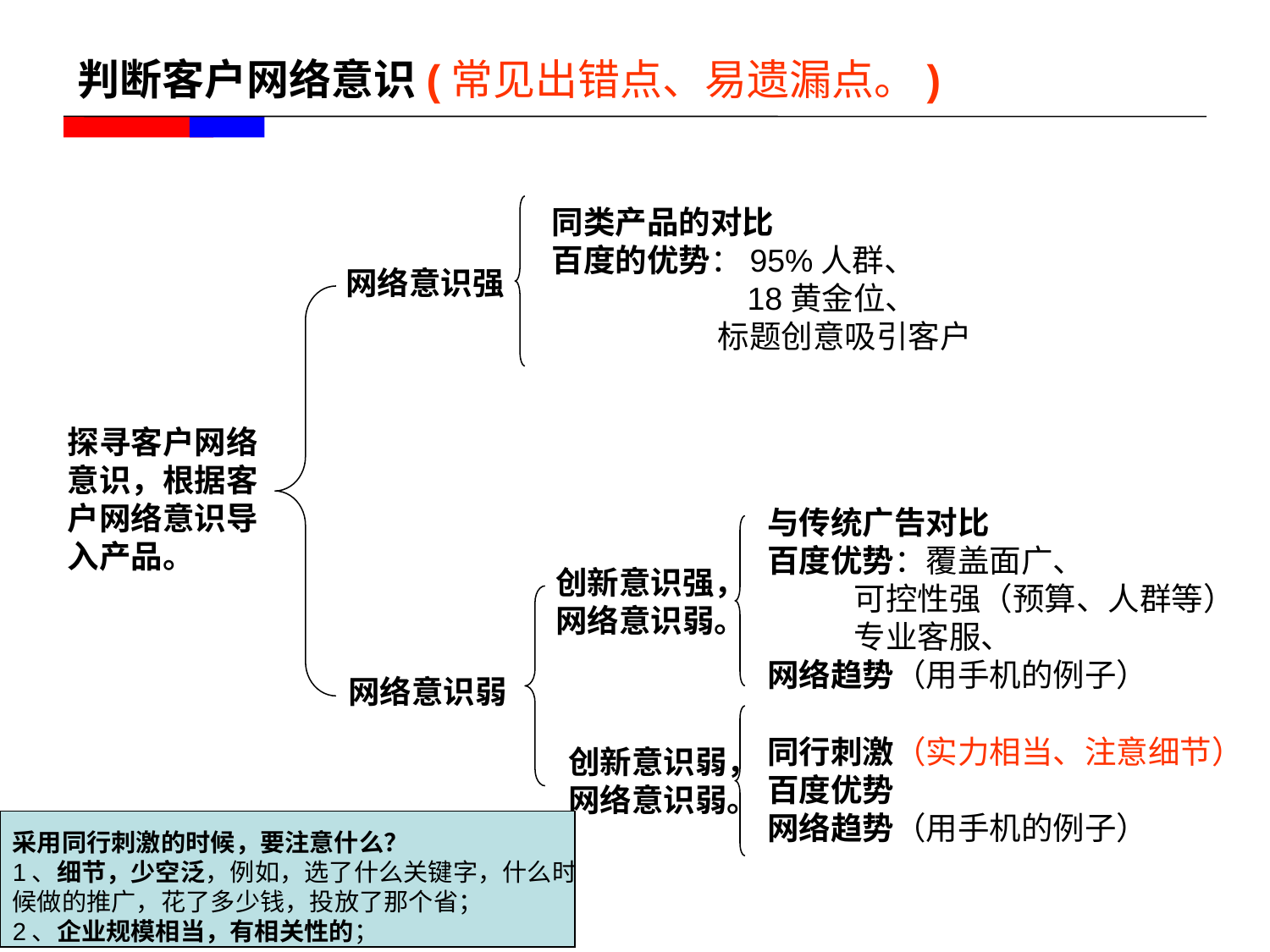

# 判断客户网络意识(常见出错点、易遗漏点。)

同类产品的对比
百度的优势：95%人群、
                      18黄金位、
                      标题创意吸引客户
网络意识强

探寻客户网络意识，根据客户网络意识导入产品。
与传统广告对比
百度优势：覆盖面广、
           可控性强（预算、人群等）
           专业客服、
网络趋势（用手机的例子）

创新意识强，
网络意识弱。

网络意识弱

同行刺激（实力相当、注意细节）
百度优势
网络趋势（用手机的例子）
创新意识弱，
网络意识弱。

采用同行刺激的时候，要注意什么？
1、细节，少空泛，例如，选了什么关键字，什么时
候做的推广，花了多少钱，投放了那个省；
2、企业规模相当，有相关性的；